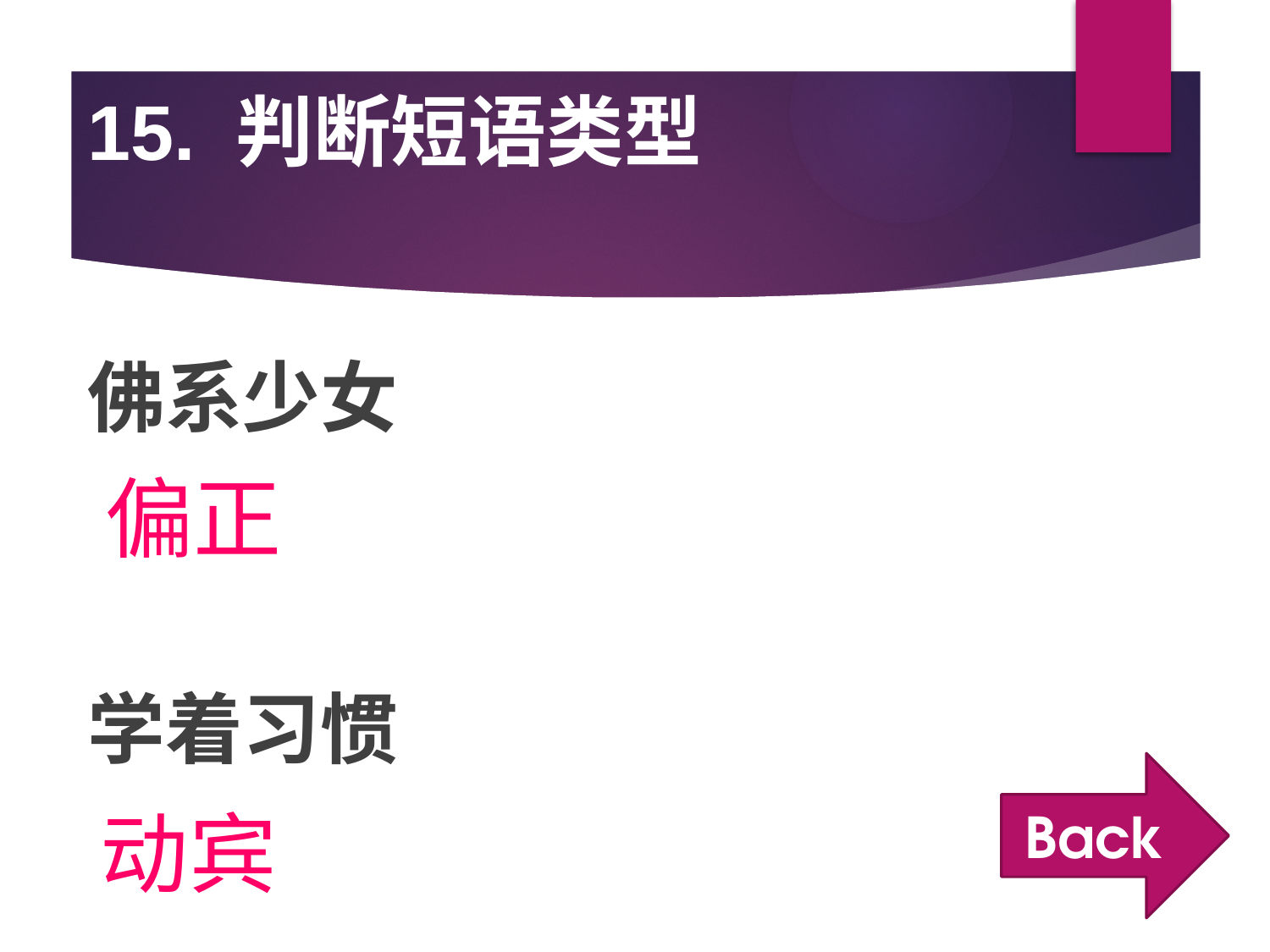

# 15. 判断短语类型
佛系少女

学着习惯
偏正
Back
动宾